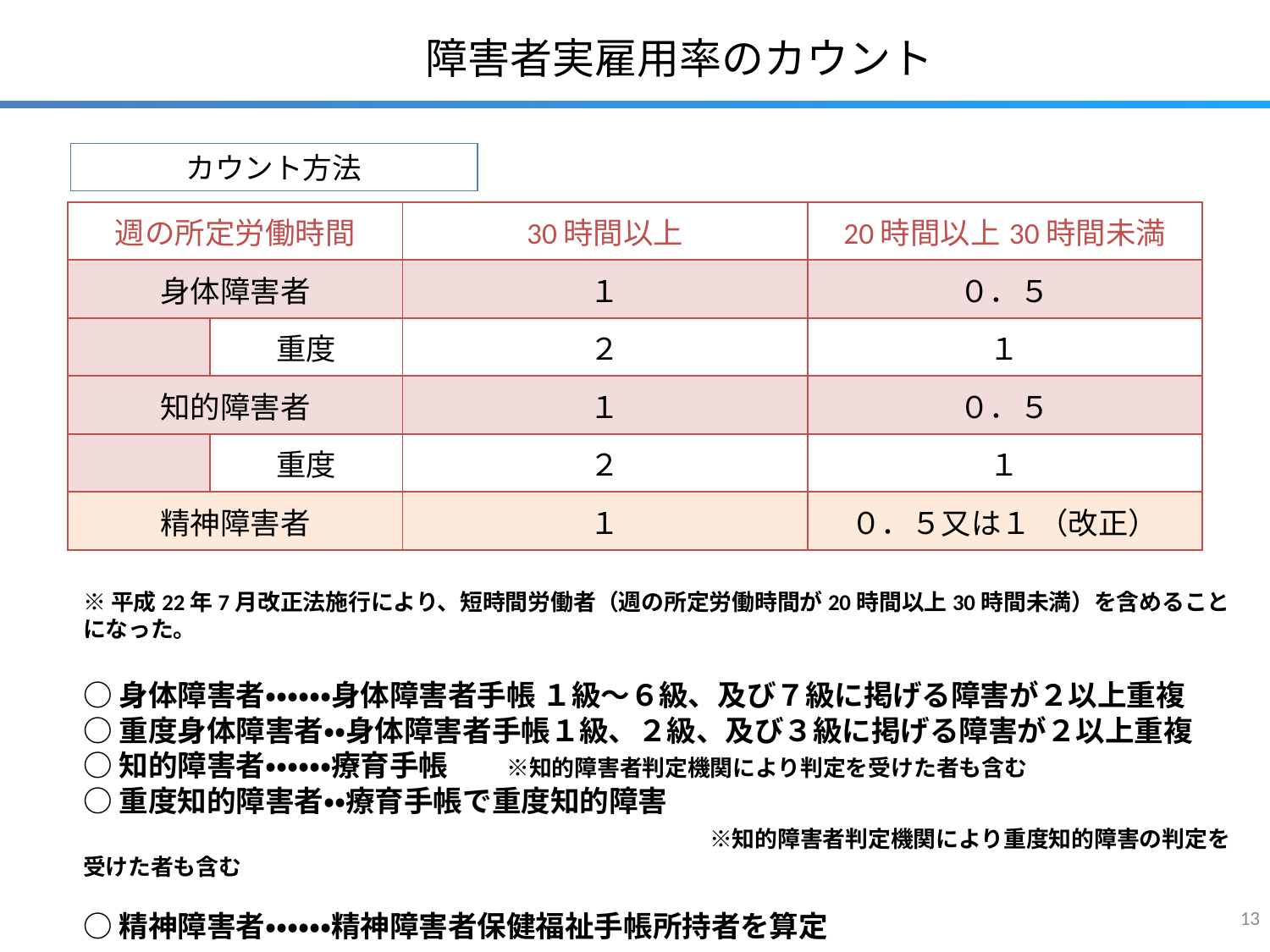

障害者実雇用率のカウント

カウント方法
| 週の所定労働時間 |  | 30時間以上 | 20時間以上30時間未満 |
| --- | --- | --- | --- |
| 身体障害者 |  | １ | ０．５ |
|  | 重度 | ２ | １ |
| 知的障害者 |  | １ | ０．５ |
|  | 重度 | ２ | １ |
| 精神障害者 |  | １ | ０．５又は１ （改正） |

※平成22年7月改正法施行により、短時間労働者（週の所定労働時間が20時間以上30時間未満）を含めることになった。

○身体障害者・・・・・・身体障害者手帳 １級～６級、及び７級に掲げる障害が２以上重複
○重度身体障害者・・身体障害者手帳１級、２級、及び３級に掲げる障害が２以上重複
○知的障害者・・・・・・療育手帳　　※知的障害者判定機関により判定を受けた者も含む
○重度知的障害者・・療育手帳で重度知的障害
　　　　　　　　　　　　　　　　　　　　  　※知的障害者判定機関により重度知的障害の判定を受けた者も含む
○精神障害者・・・・・・精神障害者保健福祉手帳所持者を算定
13